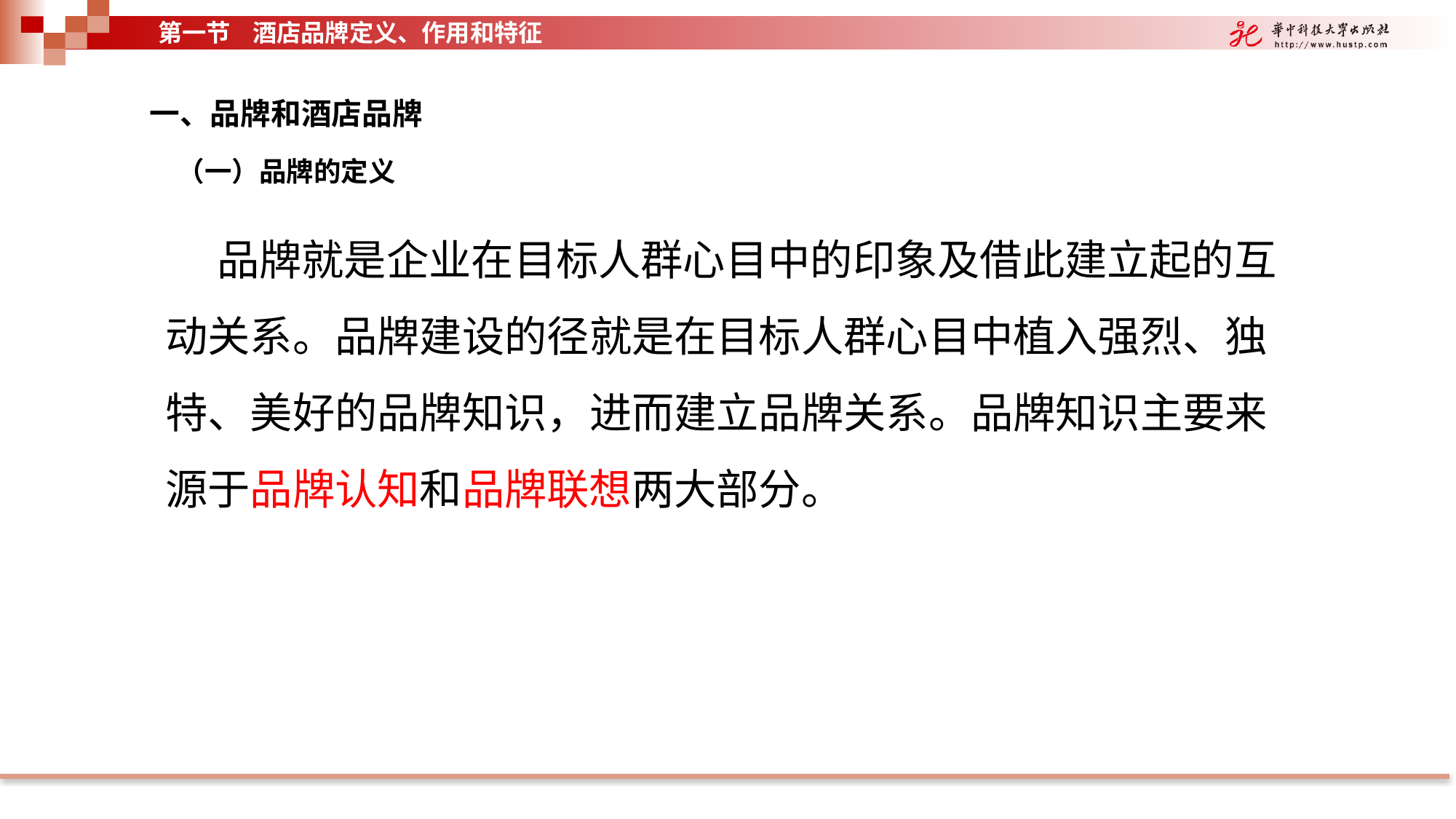

第一节    酒店品牌定义、作用和特征
一、品牌和酒店品牌
（一）品牌的定义
品牌就是企业在目标人群心目中的印象及借此建立起的互动关系。品牌建设的径就是在目标人群心目中植入强烈、独特、美好的品牌知识，进而建立品牌关系。品牌知识主要来源于品牌认知和品牌联想两大部分。